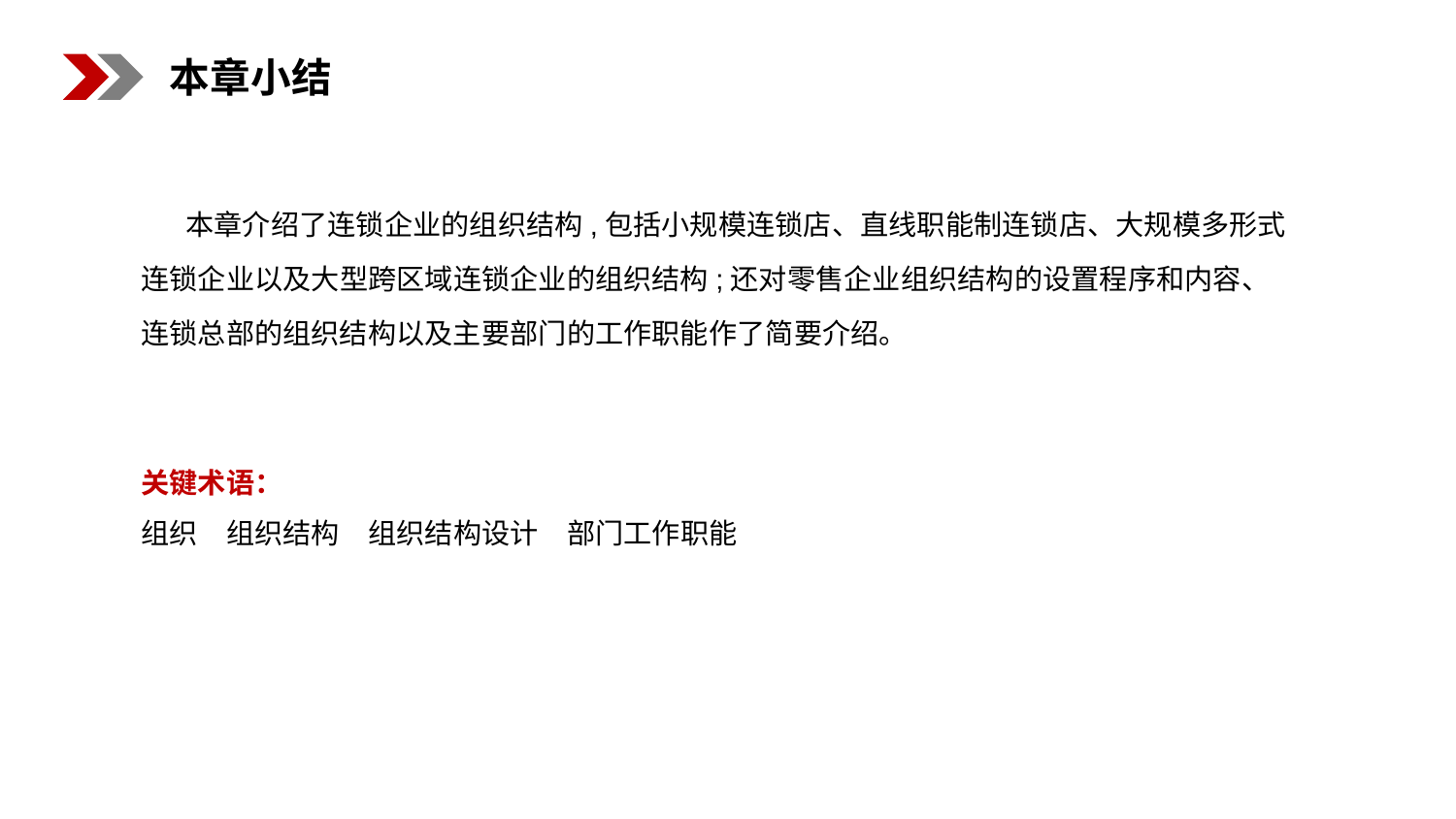

本章小结

      本章介绍了连锁企业的组织结构,包括小规模连锁店、直线职能制连锁店、大规模多形式连锁企业以及大型跨区域连锁企业的组织结构;还对零售企业组织结构的设置程序和内容、连锁总部的组织结构以及主要部门的工作职能作了简要介绍。
关键术语：
组织　组织结构　组织结构设计　部门工作职能